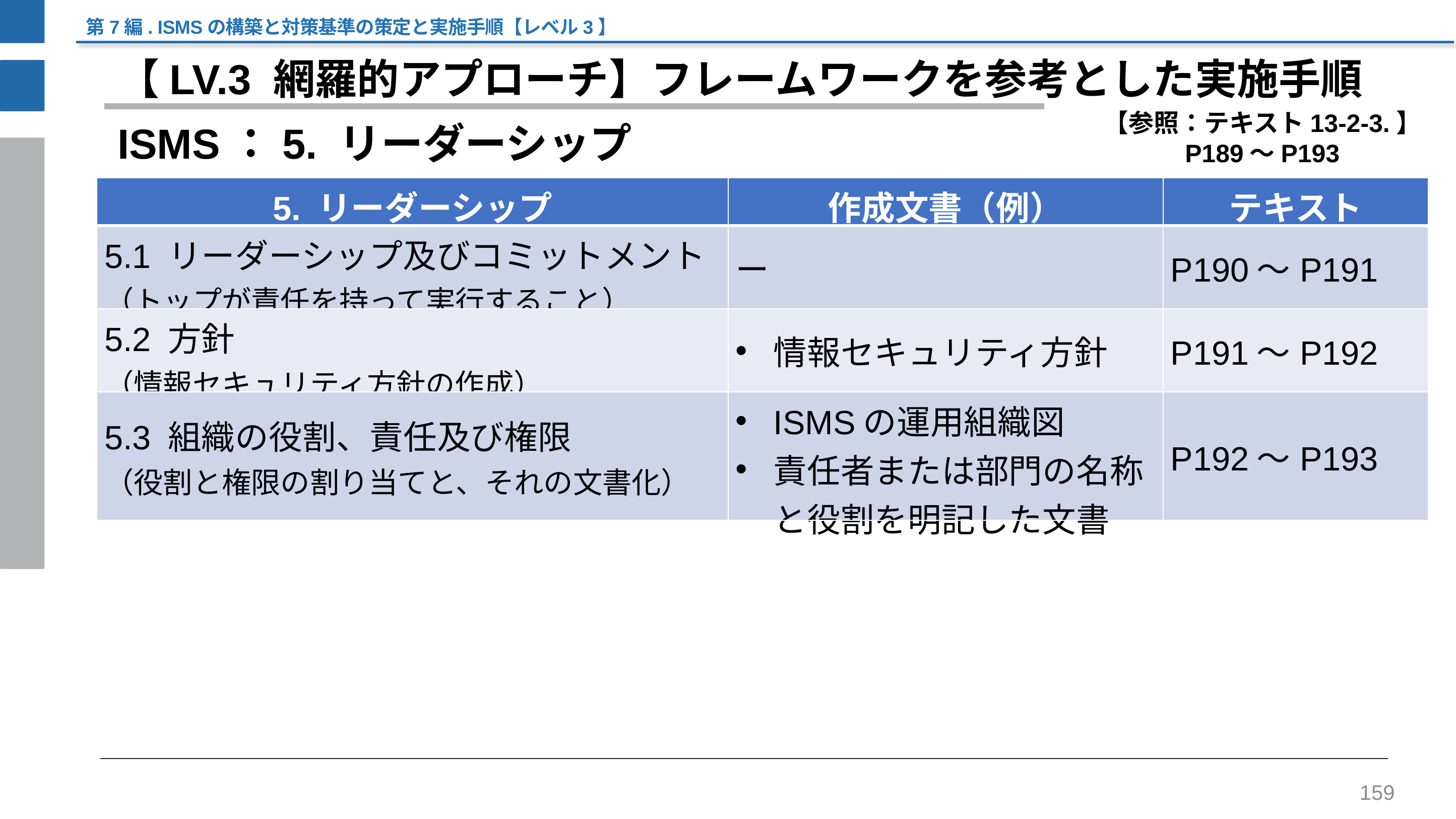

第7編. ISMSの構築と対策基準の策定と実施手順【レベル3】
【LV.3 網羅的アプローチ】フレームワークを参考とした実施手順
【参照：テキスト13-2-3.】
P189～P193
ISMS：5. リーダーシップ
| 5. リーダーシップ | 作成文書（例） | テキスト |
| --- | --- | --- |
| 5.1 リーダーシップ及びコミットメント （トップが責任を持って実行すること） | ー | P190～P191 |
| 5.2 方針 （情報セキュリティ方針の作成） | 情報セキュリティ方針 | P191～P192 |
| 5.3 組織の役割、責任及び権限 （役割と権限の割り当てと、それの文書化） | ISMSの運用組織図 責任者または部門の名称と役割を明記した文書 | P192～P193 |
159